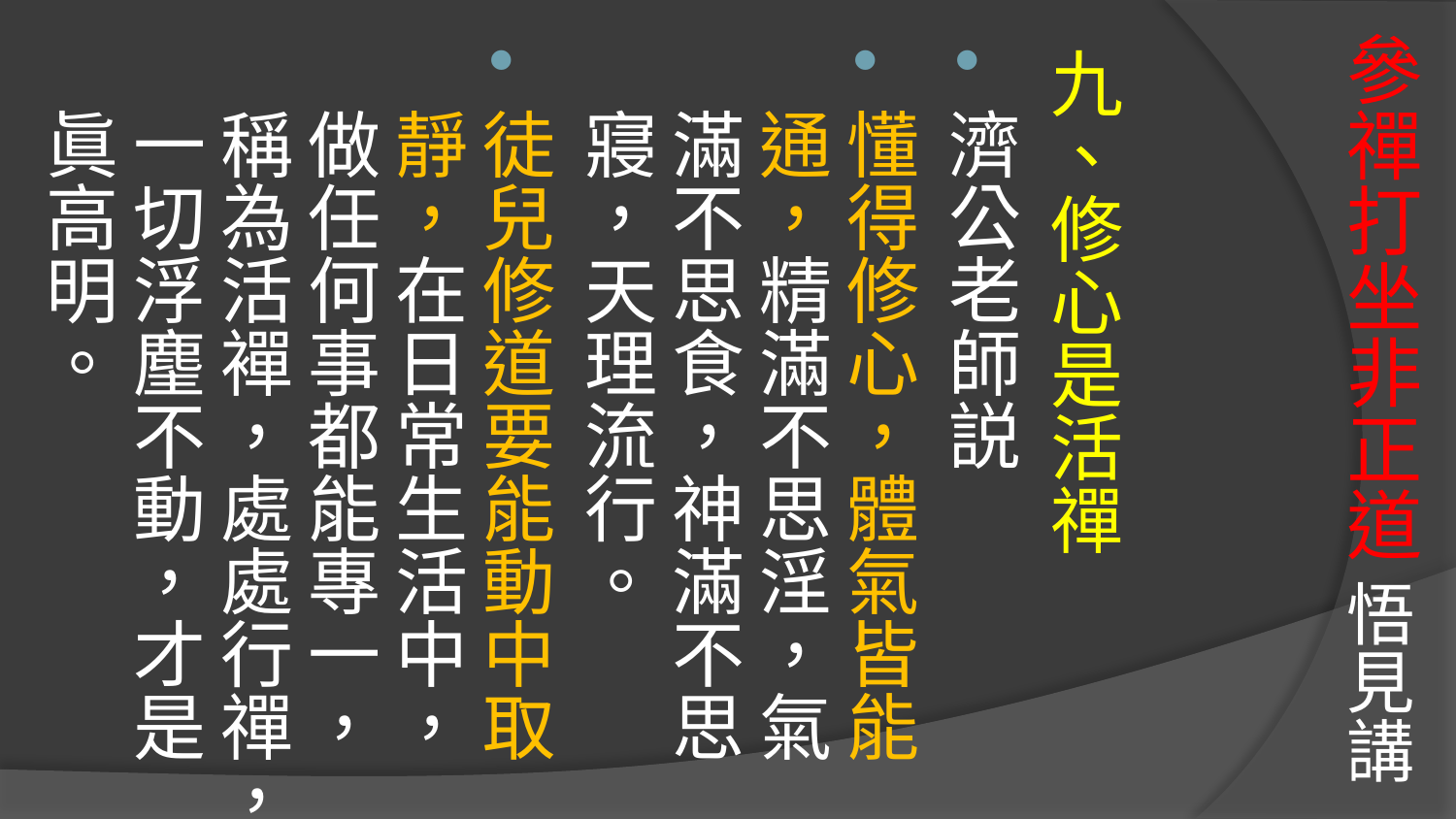

# 參禪打坐非正道 悟見講
九、修心是活禪
濟公老師説
懂得修心，體氣皆能通，精滿不思淫，氣滿不思食，神滿不思寢，天理流行。
徒兒修道要能動中取靜，在日常生活中，做任何事都能專一，稱為活襌，處處行禪，一切浮麈不動，才是眞高明。